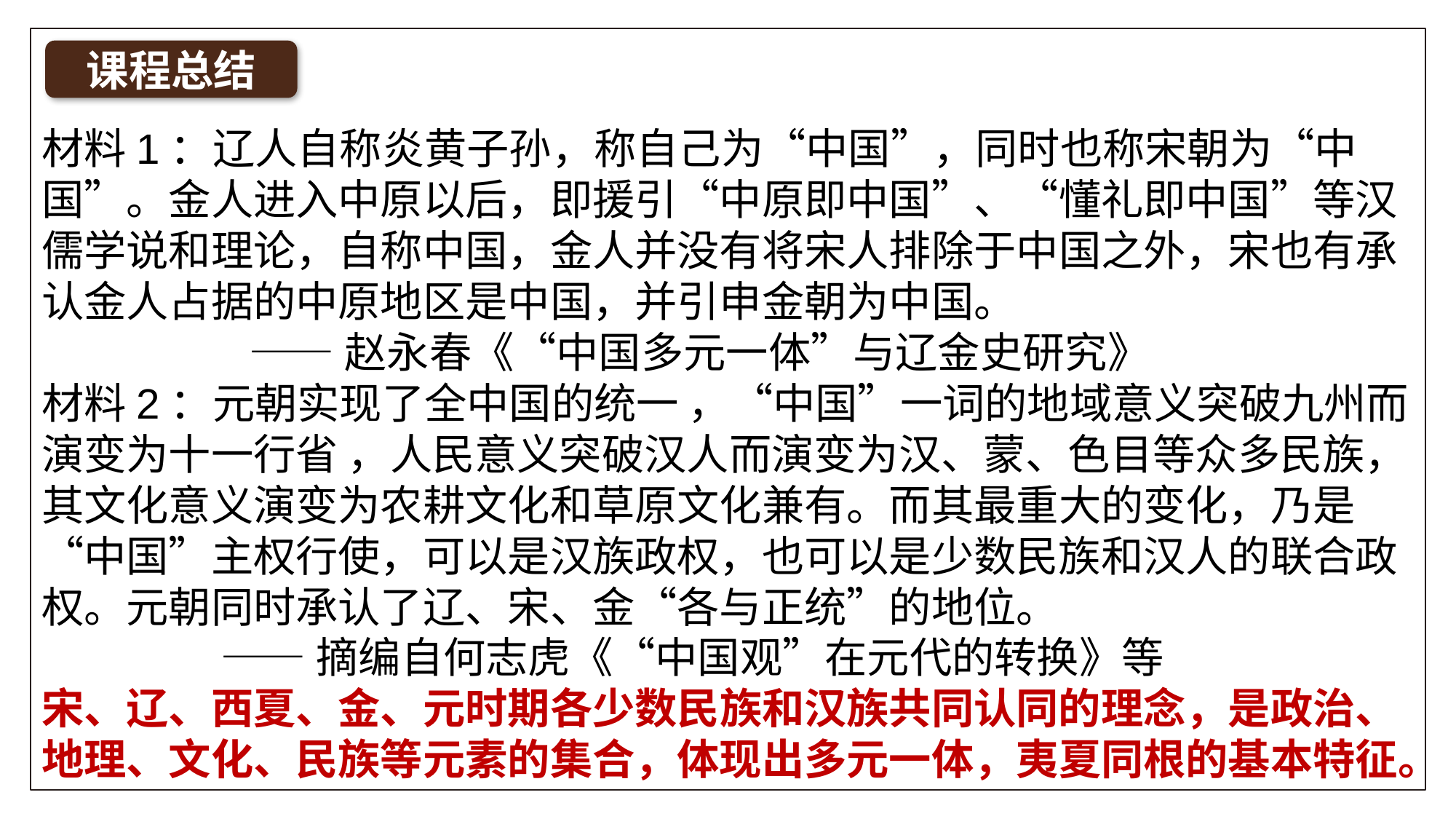

课程总结
材料1：辽人自称炎黄子孙，称自己为“中国”，同时也称宋朝为“中国”。金人进入中原以后，即援引“中原即中国”、“懂礼即中国”等汉儒学说和理论，自称中国，金人并没有将宋人排除于中国之外，宋也有承认金人占据的中原地区是中国，并引申金朝为中国。
                      ——赵永春《“中国多元一体”与辽金史研究》
材料2：元朝实现了全中国的统一 ，“中国”一词的地域意义突破九州而演变为十一行省 ，人民意义突破汉人而演变为汉、蒙、色目等众多民族，其文化意义演变为农耕文化和草原文化兼有。而其最重大的变化，乃是“中国”主权行使，可以是汉族政权，也可以是少数民族和汉人的联合政权。元朝同时承认了辽、宋、金“各与正统”的地位。
                   ——摘编自何志虎《“中国观”在元代的转换》等

宋、辽、西夏、金、元时期各少数民族和汉族共同认同的理念，是政治、地理、文化、民族等元素的集合，体现出多元一体，夷夏同根的基本特征。